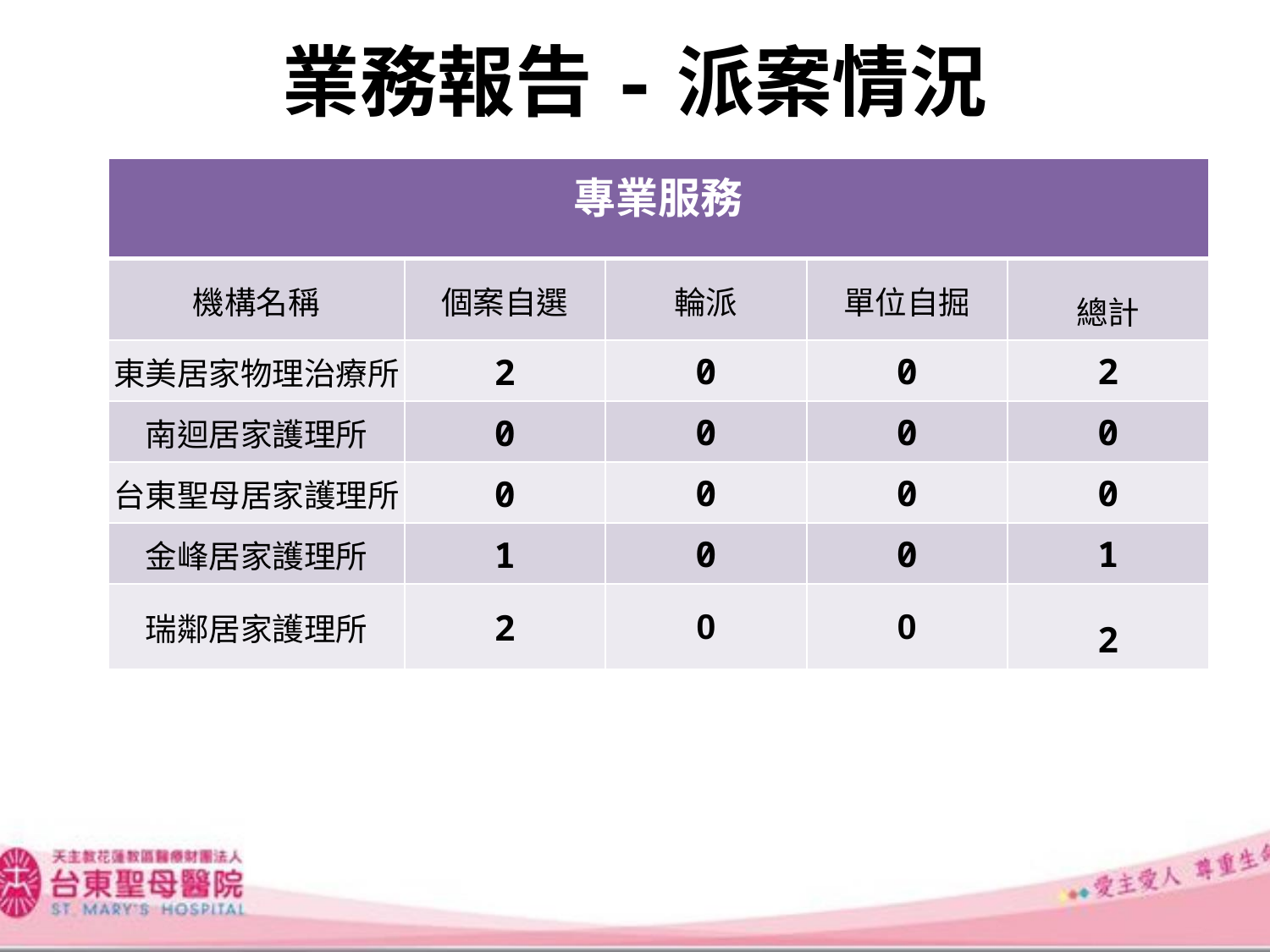

# 業務報告-派案情況
| 專業服務 |  |  |  |  |
| --- | --- | --- | --- | --- |
| 機構名稱 | 個案自選 | 輪派 | 單位自掘 | 總計 |
| 東美居家物理治療所 | 2 | 0 | 0 | 2 |
| 南迴居家護理所 | 0 | 0 | 0 | 0 |
| 台東聖母居家護理所 | 0 | 0 | 0 | 0 |
| 金峰居家護理所 | 1 | 0 | 0 | 1 |
| 瑞鄰居家護理所 | 2 | 0 | 0 | 2 |